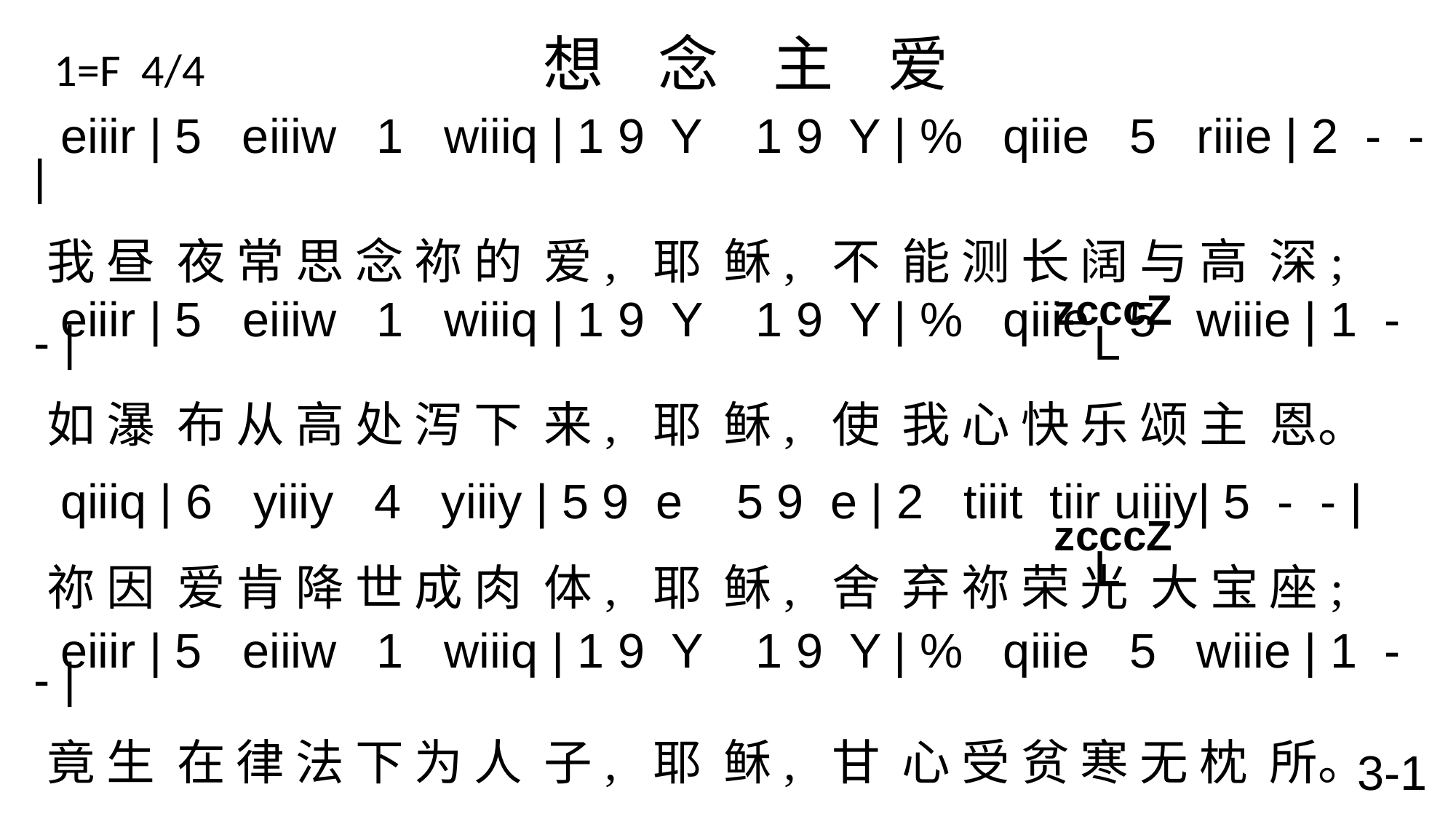

# 1=F  4/4                               想    念    主    爱
 eiiir | 5   eiiiw   1   wiiiq | 1 9  Y    1 9  Y | %   qiiie   5   riiie | 2  -  - |
我 昼  夜 常 思 念 祢 的  爱,  耶  稣,  不  能 测 长 阔 与 高  深;
 eiiir | 5   eiiiw   1   wiiiq | 1 9  Y    1 9  Y | %   qiiie   5   wiiie | 1  -  - |
如 瀑  布 从 高 处 泻 下  来,  耶  稣,  使  我 心 快 乐 颂 主  恩。
 qiiiq | 6   yiiiy   4   yiiiy | 5 9  e    5 9  e | 2   tiiit  tiir uiiiy| 5  -  - |
祢 因  爱 肯 降 世 成 肉  体,  耶  稣,  舍  弃 祢 荣 光  大 宝 座;
 eiiir | 5   eiiiw   1   wiiiq | 1 9  Y    1 9  Y | %   qiiie   5   wiiie | 1  -  - |
竟 生  在 律 法 下 为 人  子,  耶  稣,  甘  心 受 贫 寒 无 枕  所。
 qiiiq | 6   yiiiy   4   yiiiy | 5 9  e    5 9  e | 2   tiiit  tiir uiiiy| 5  -  - |
我 的  爱 都 浇 奠 祢 脚  前,  耶  稣,  因  祢 比 万 有  满 我 意;
 eiiir | 5   eiiiw   1   wiiiq | 1 9  Y    1 9  Y | %   qiiie   5   wiiie | 1  -  - \
祢 到  底 又 尽 美 又 尽  善,  耶  稣,  我  心 欢 喜 住 祢 怀  里。
    zcccZ
L
    zcccZ
L
3-1